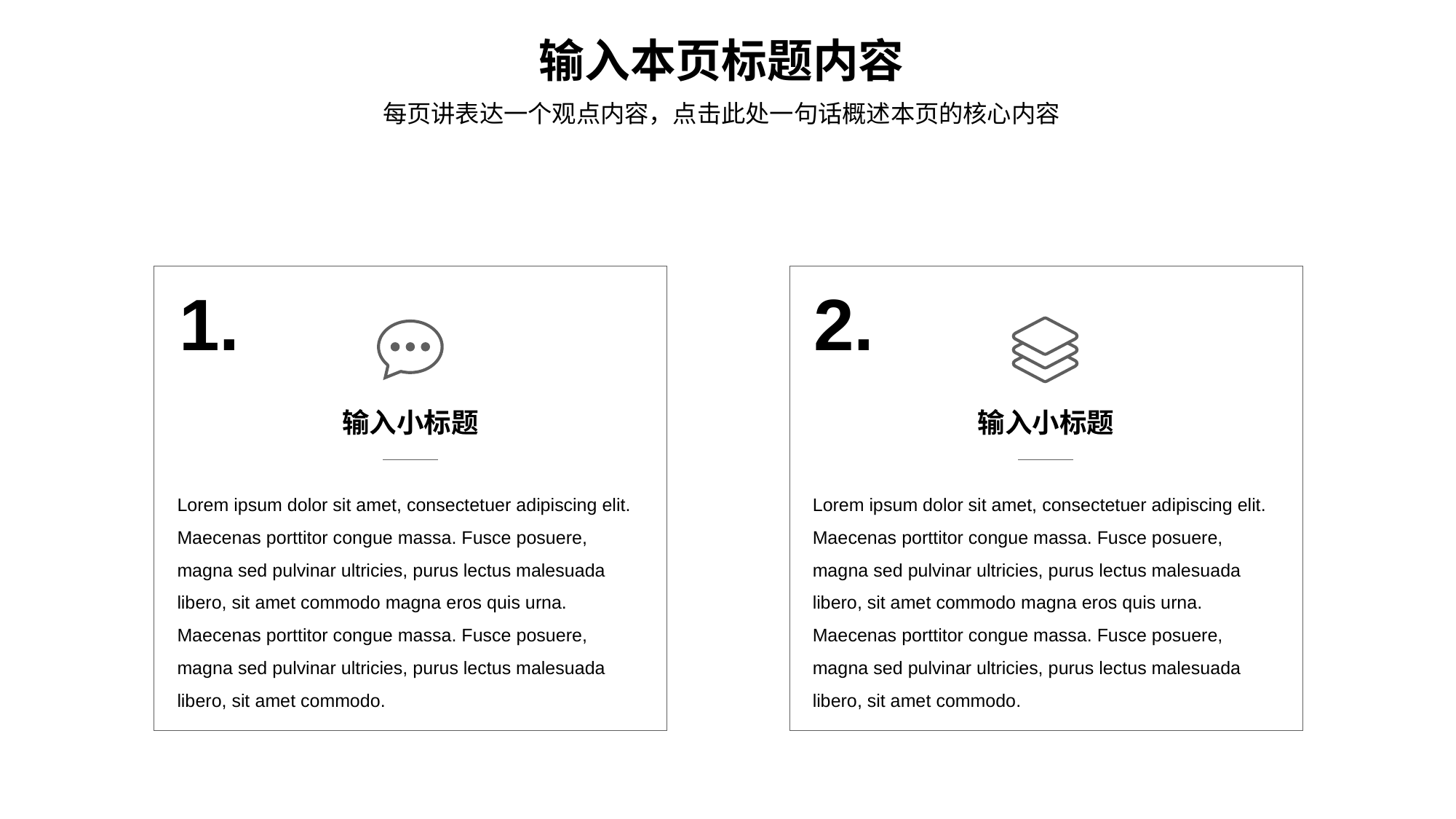

输入本页标题内容
每页讲表达一个观点内容，点击此处一句话概述本页的核心内容

1.
2.

输入小标题
输入小标题
Lorem ipsum dolor sit amet, consectetuer adipiscing elit. Maecenas porttitor congue massa. Fusce posuere, magna sed pulvinar ultricies, purus lectus malesuada libero, sit amet commodo magna eros quis urna. Maecenas porttitor congue massa. Fusce posuere, magna sed pulvinar ultricies, purus lectus malesuada libero, sit amet commodo.
Lorem ipsum dolor sit amet, consectetuer adipiscing elit. Maecenas porttitor congue massa. Fusce posuere, magna sed pulvinar ultricies, purus lectus malesuada libero, sit amet commodo magna eros quis urna. Maecenas porttitor congue massa. Fusce posuere, magna sed pulvinar ultricies, purus lectus malesuada libero, sit amet commodo.